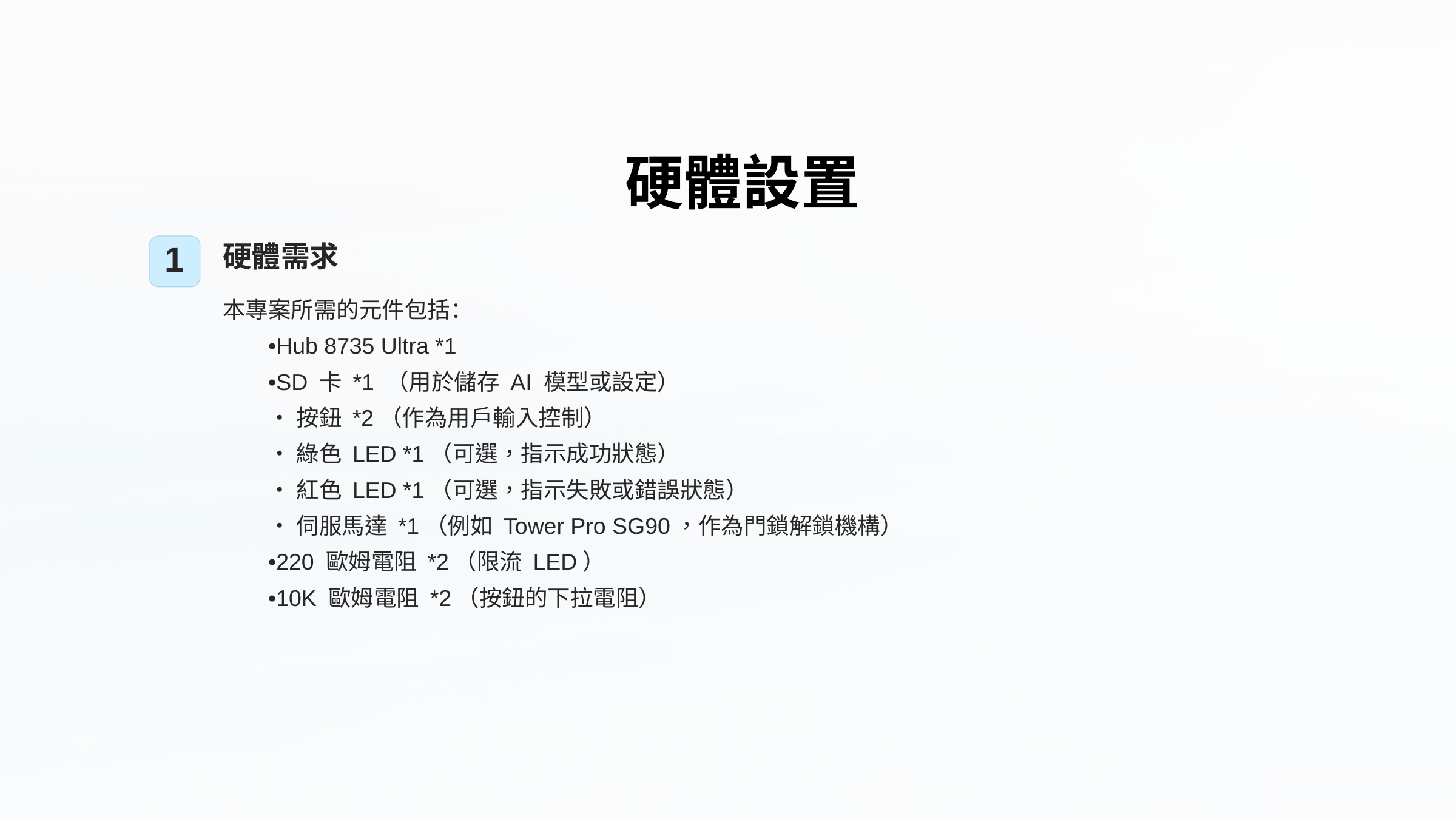

硬體設置

硬體需求
1
本專案所需的元件包括：
•Hub 8735 Ultra *1
•SD 卡 *1 （用於儲存 AI 模型或設定）
•按鈕 *2（作為用戶輸入控制）
•綠色 LED *1（可選，指示成功狀態）
•紅色 LED *1（可選，指示失敗或錯誤狀態）
•伺服馬達 *1（例如 Tower Pro SG90，作為門鎖解鎖機構）
•220 歐姆電阻 *2（限流 LED）
•10K 歐姆電阻 *2（按鈕的下拉電阻）